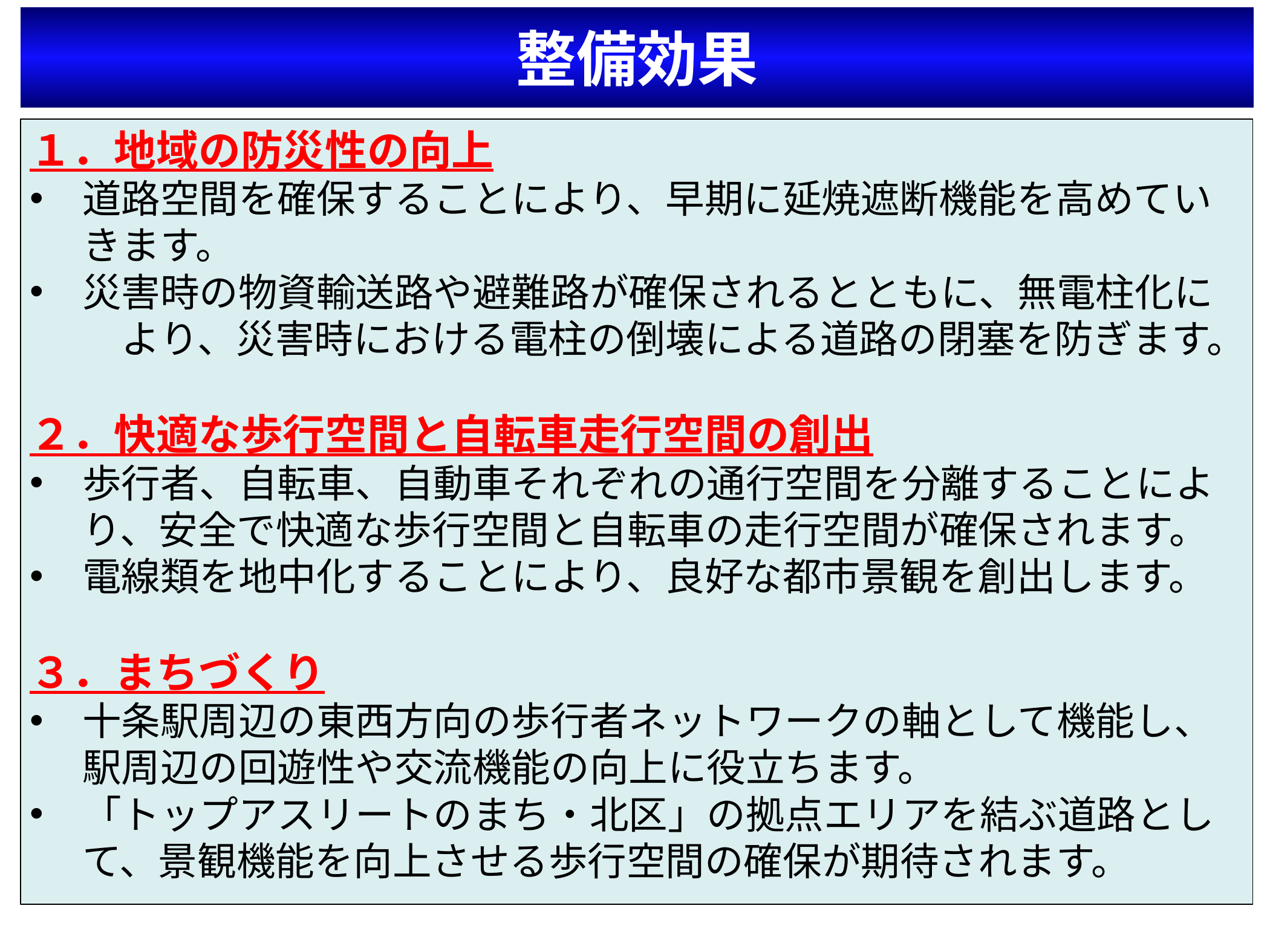

# 整備効果
１．地域の防災性の向上
道路空間を確保することにより、早期に延焼遮断機能を高めていきます。
災害時の物資輸送路や避難路が確保されるとともに、無電柱化に　より、災害時における電柱の倒壊による道路の閉塞を防ぎます。

２．快適な歩行空間と自転車走行空間の創出
歩行者、自転車、自動車それぞれの通行空間を分離することにより、安全で快適な歩行空間と自転車の走行空間が確保されます。
電線類を地中化することにより、良好な都市景観を創出します。

３．まちづくり
十条駅周辺の東西方向の歩行者ネットワークの軸として機能し、駅周辺の回遊性や交流機能の向上に役立ちます。
「トップアスリートのまち・北区」の拠点エリアを結ぶ道路として、景観機能を向上させる歩行空間の確保が期待されます。